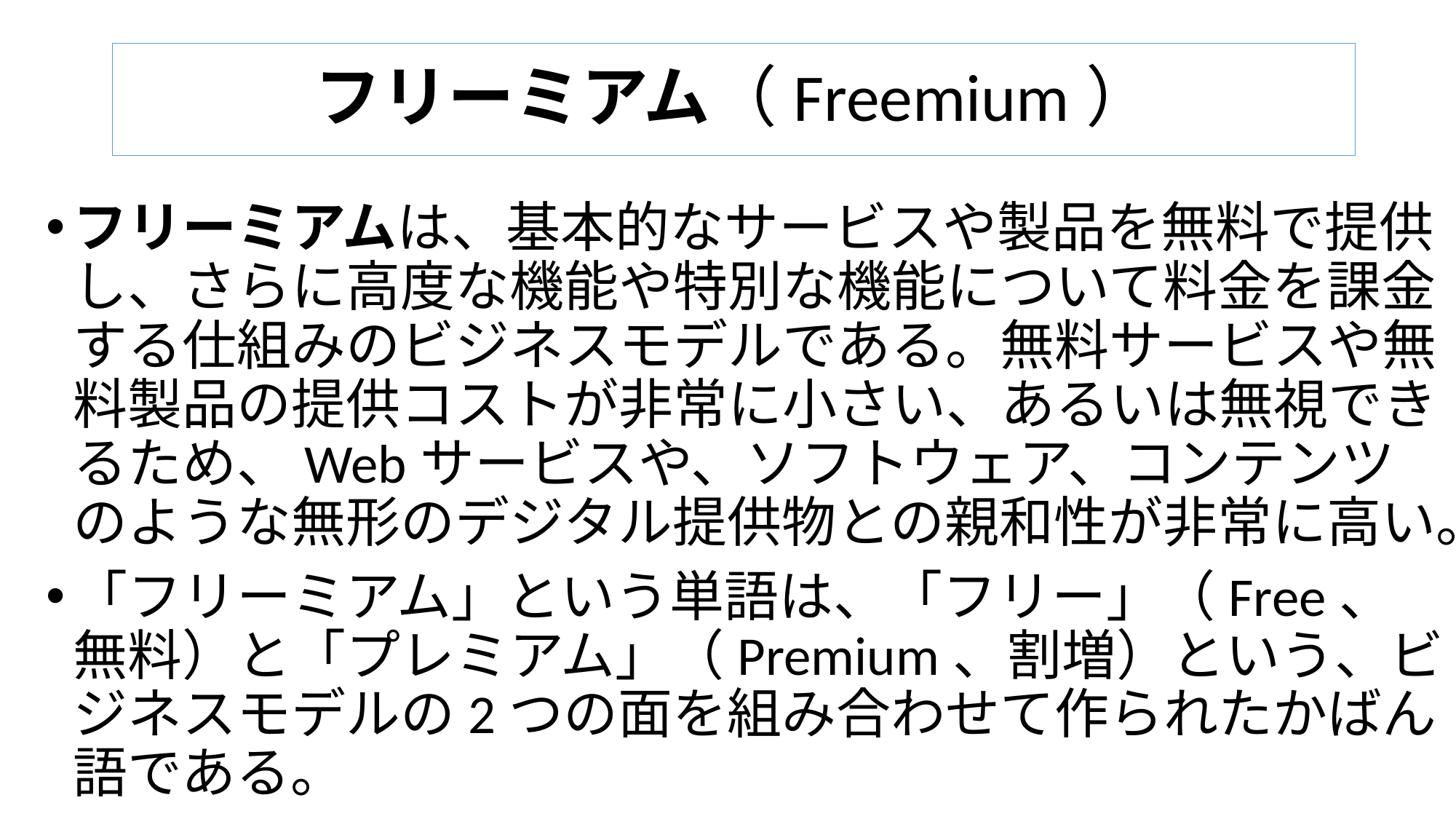

# フリーミアム（Freemium）
フリーミアムは、基本的なサービスや製品を無料で提供し、さらに高度な機能や特別な機能について料金を課金する仕組みのビジネスモデルである。無料サービスや無料製品の提供コストが非常に小さい、あるいは無視できるため、Webサービスや、ソフトウェア、コンテンツのような無形のデジタル提供物との親和性が非常に高い。
「フリーミアム」という単語は、「フリー」（Free、無料）と「プレミアム」（Premium、割増）という、ビジネスモデルの2つの面を組み合わせて作られたかばん語である。